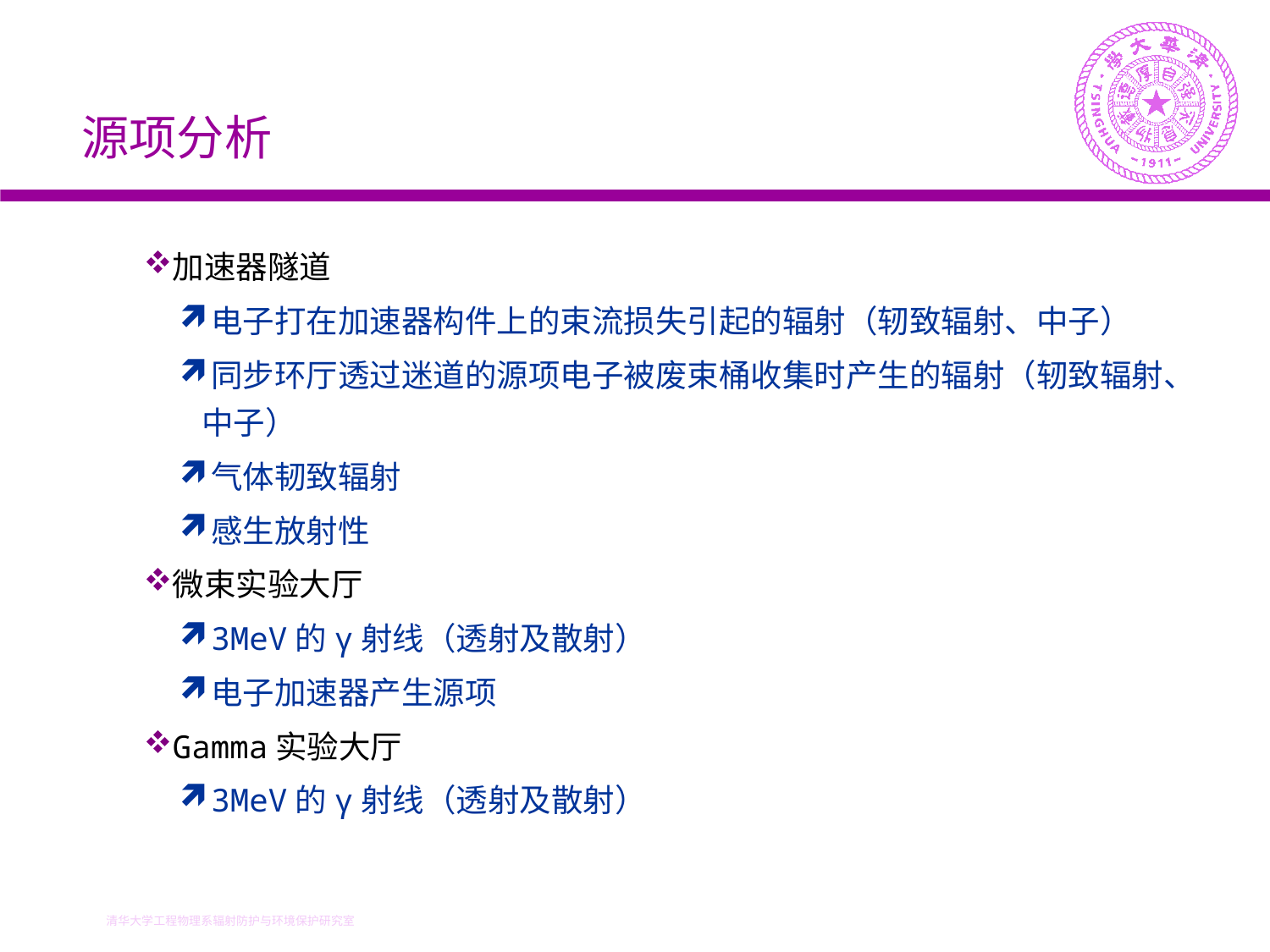

源项分析
加速器隧道
电子打在加速器构件上的束流损失引起的辐射（轫致辐射、中子）
同步环厅透过迷道的源项电子被废束桶收集时产生的辐射（轫致辐射、中子）
气体韧致辐射
感生放射性
微束实验大厅
3MeV的γ射线（透射及散射）
电子加速器产生源项
Gamma实验大厅
3MeV的γ射线（透射及散射）